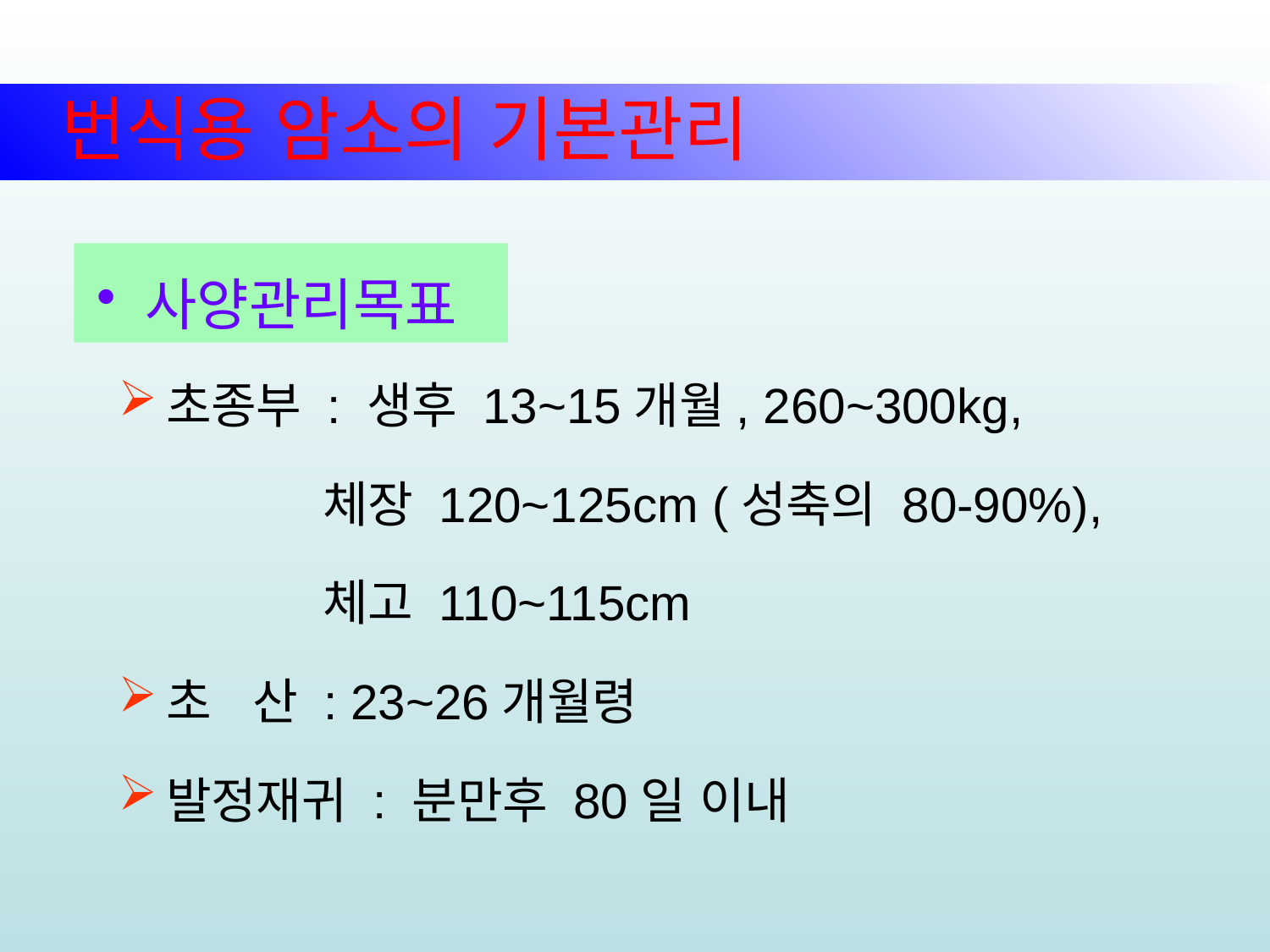

번식용 암소의 기본관리
사양관리목표

초종부 : 생후 13~15개월, 260~300kg,
              체장 120~125cm (성축의 80-90%),
              체고 110~115cm
초   산 : 23~26개월령
발정재귀 : 분만후 80일 이내